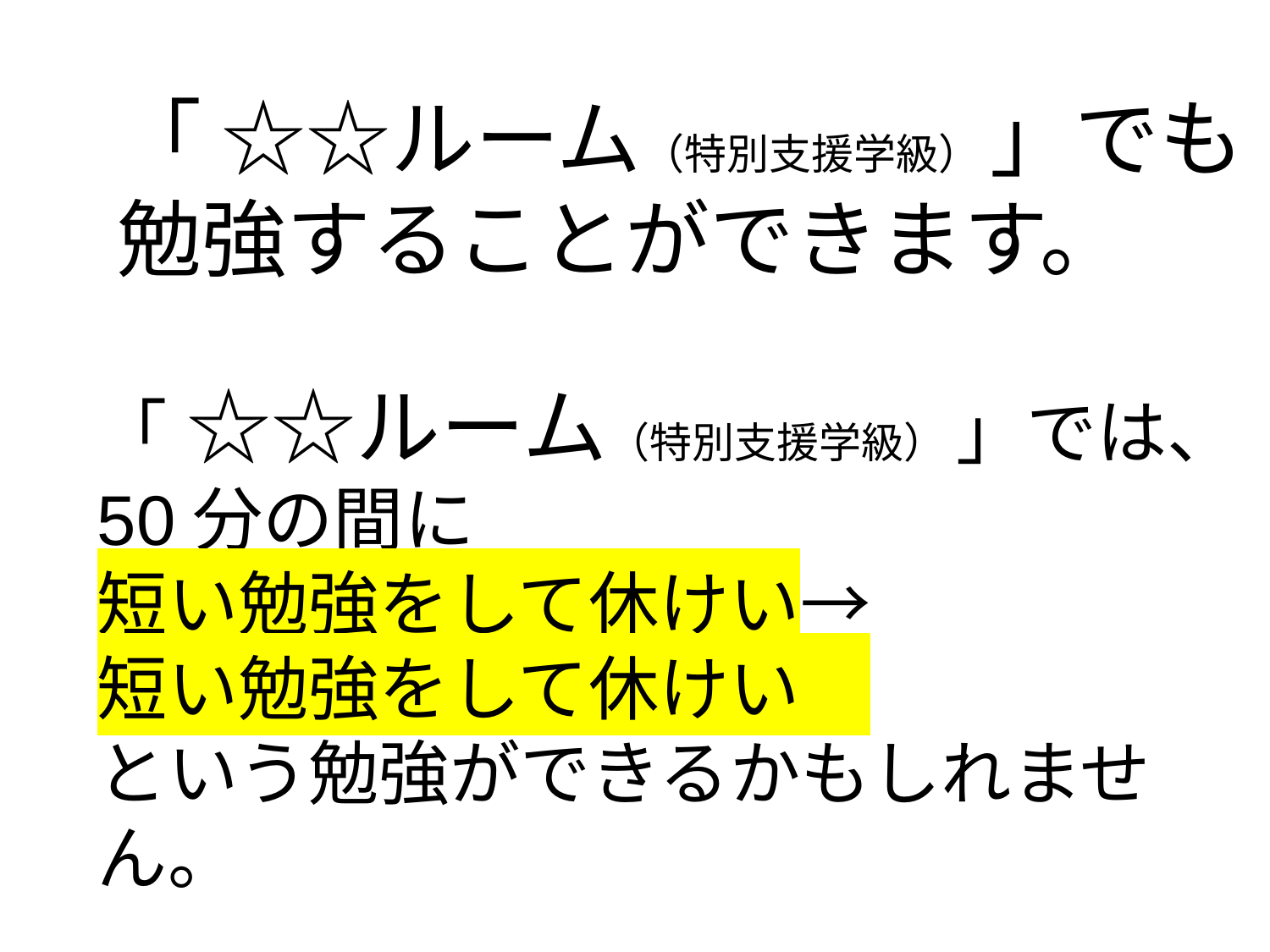

「 ☆☆ルーム（特別支援学級） 」でも
勉強することができます。
「 ☆☆ルーム（特別支援学級） 」では、
50分の間に
短い勉強をして休けい→
短い勉強をして休けい
という勉強ができるかもしれません。